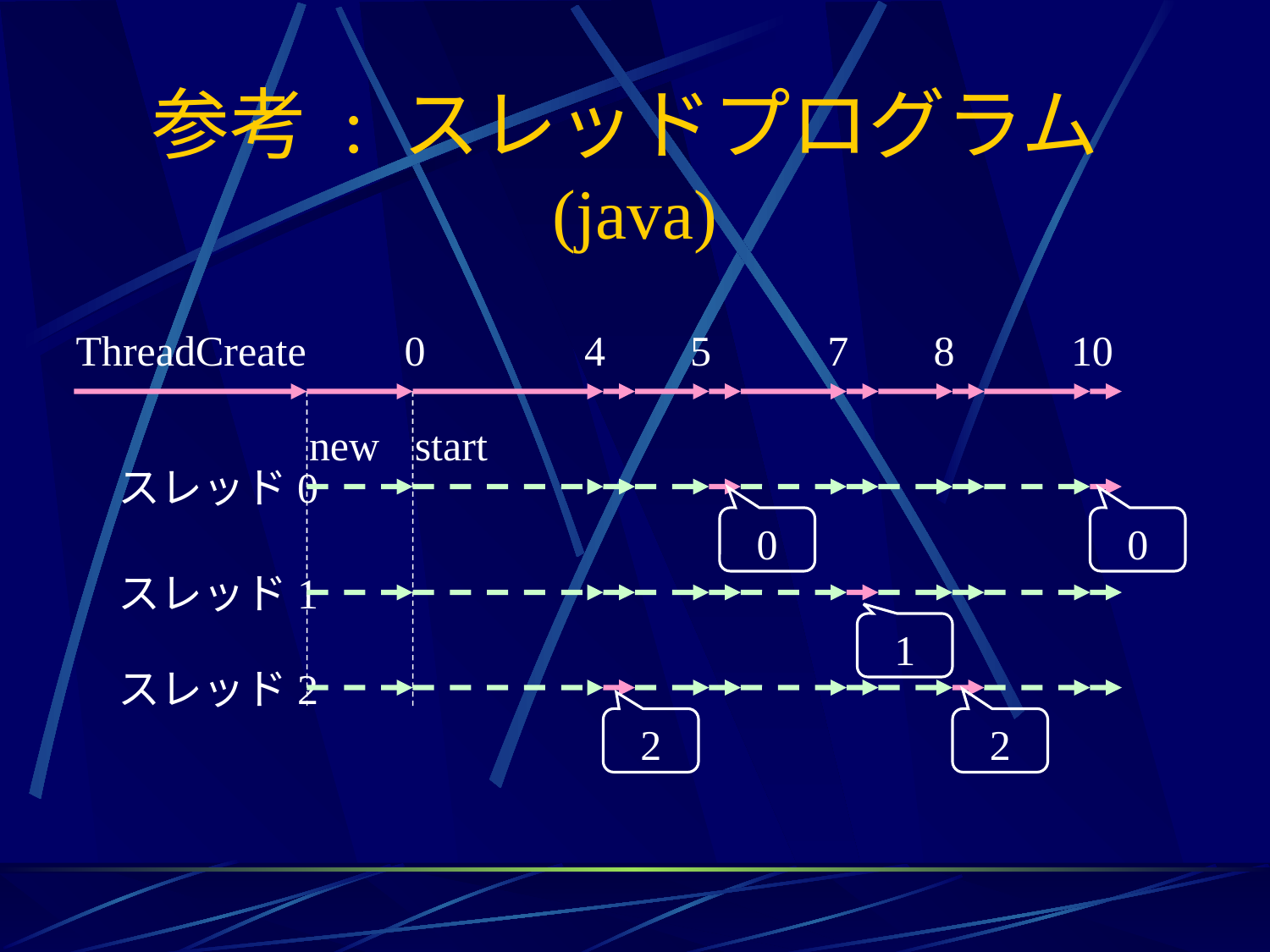

# 参考 : スレッドプログラム(java)
ThreadCreate

0

start
4

5

7

1
8

2
10

0

new
スレッド0
スレッド1
スレッド2

2

0